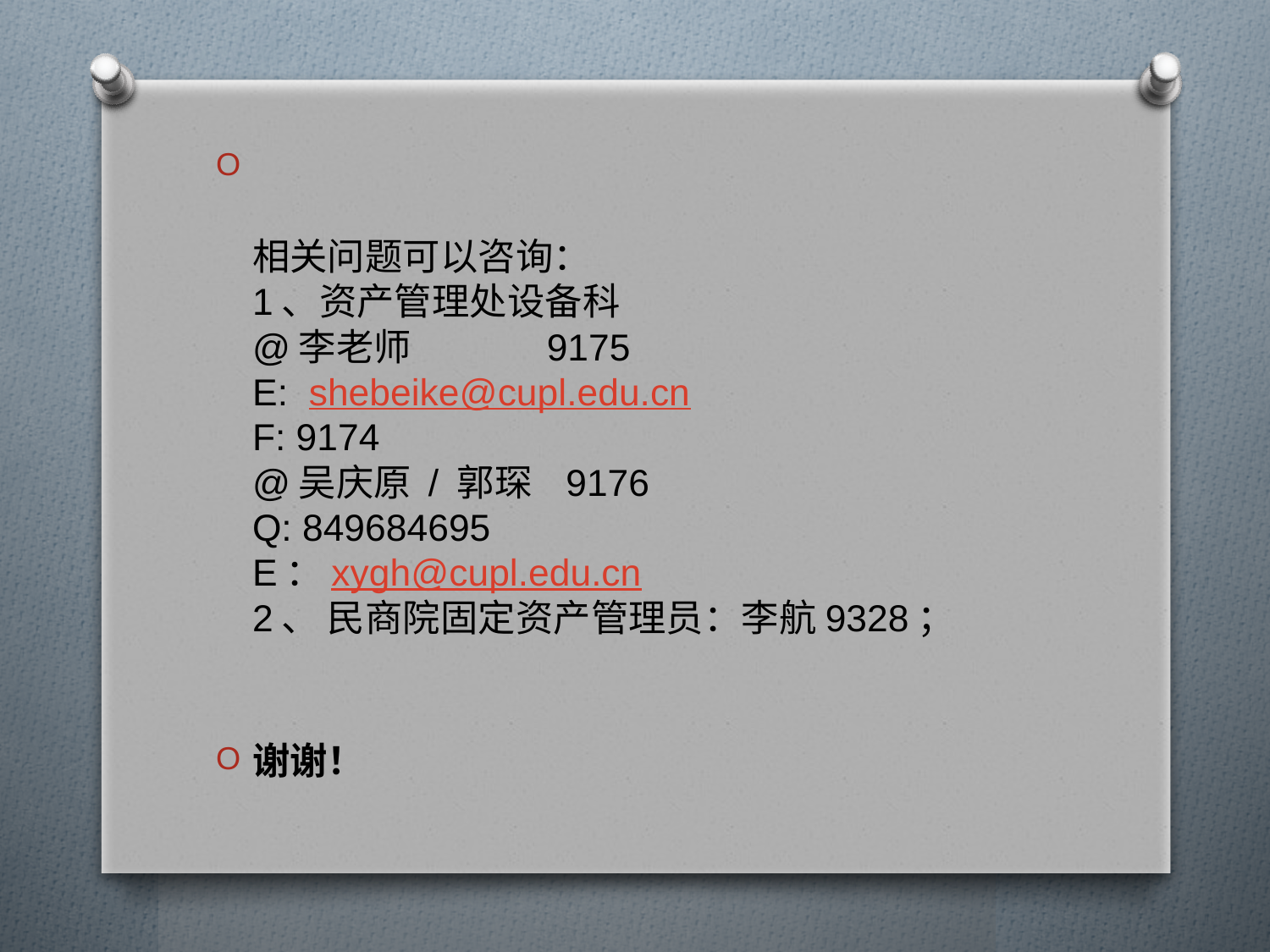

相关问题可以咨询：
1、资产管理处设备科
@李老师               9175
E:  shebeike@cupl.edu.cn
F: 9174
@吴庆原 / 郭琛   9176
Q: 849684695
E：xygh@cupl.edu.cn
2、 民商院固定资产管理员：李航9328；
谢谢！